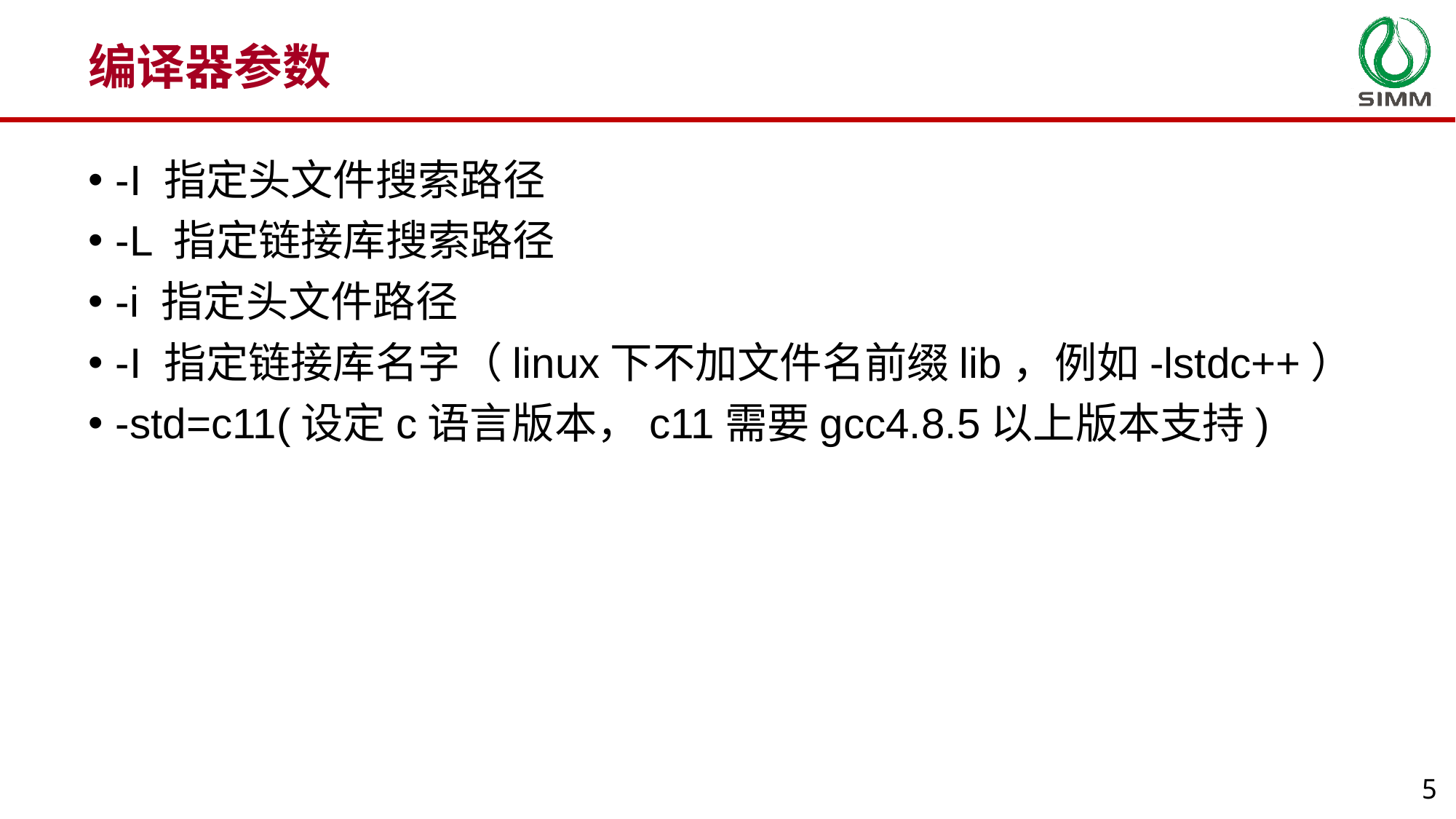

编译器参数
-I 指定头文件搜索路径
-L 指定链接库搜索路径
-i 指定头文件路径
-I 指定链接库名字（linux下不加文件名前缀lib，例如-lstdc++）
-std=c11(设定c语言版本，c11需要gcc4.8.5以上版本支持)
5